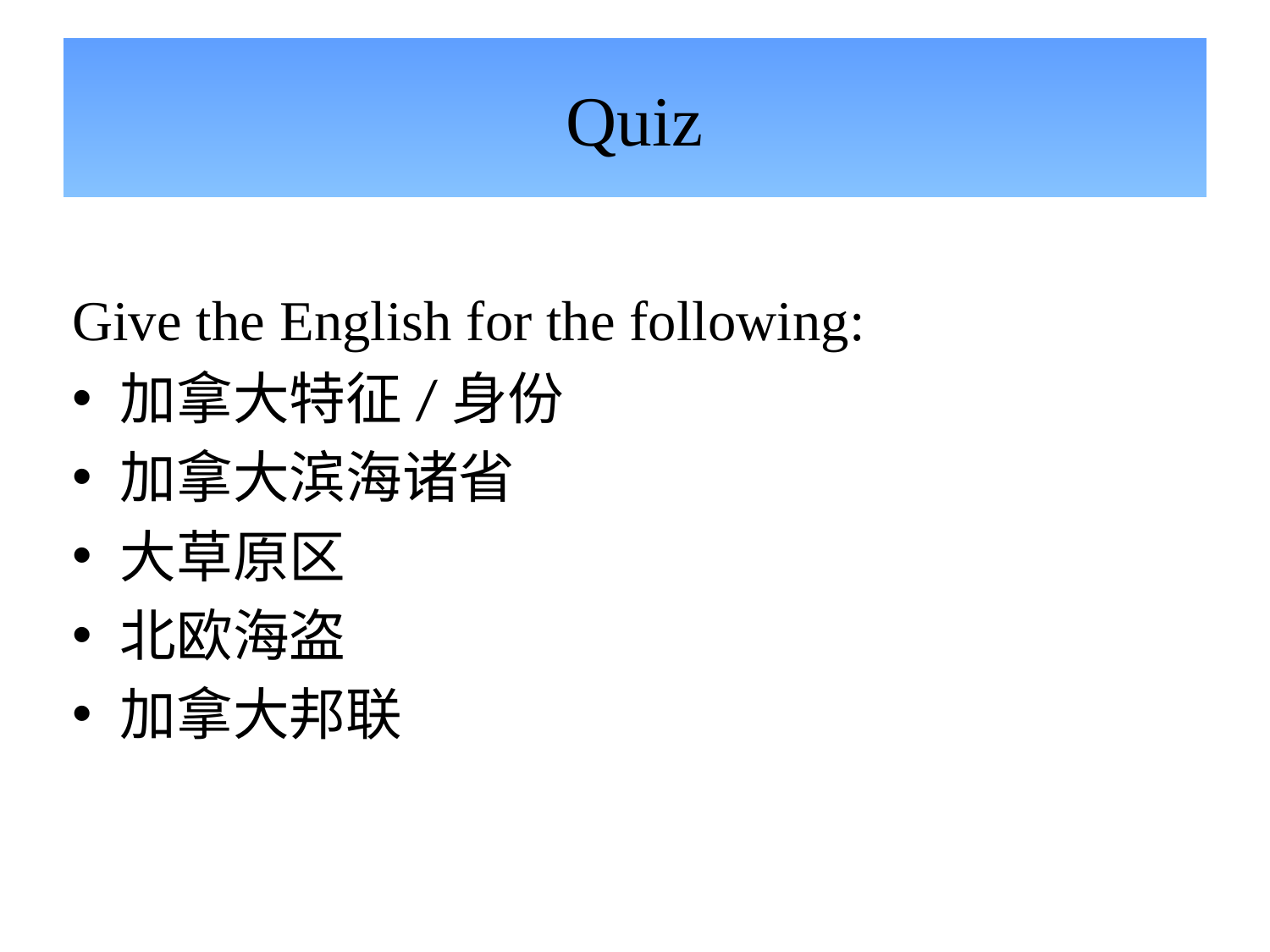

# Quiz
Give the English for the following:
加拿大特征/身份
加拿大滨海诸省
大草原区
北欧海盗
加拿大邦联